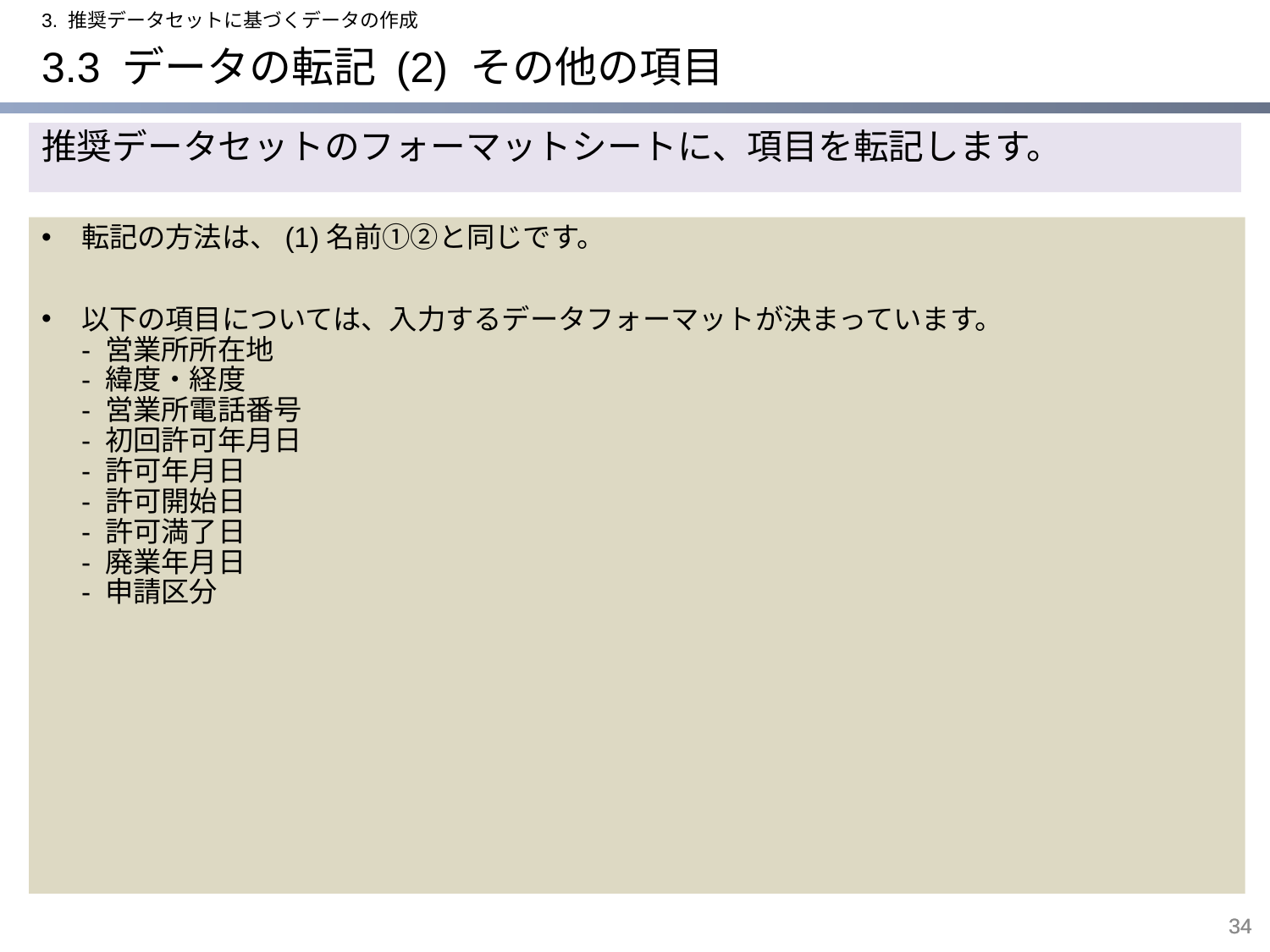

3. 推奨データセットに基づくデータの作成
# 3.3 データの転記 (2) その他の項目
推奨データセットのフォーマットシートに、項目を転記します。
転記の方法は、(1)名前①②と同じです。
以下の項目については、入力するデータフォーマットが決まっています。
- 営業所所在地
- 緯度・経度
- 営業所電話番号
- 初回許可年月日
- 許可年月日
- 許可開始日
- 許可満了日
- 廃業年月日
- 申請区分

34